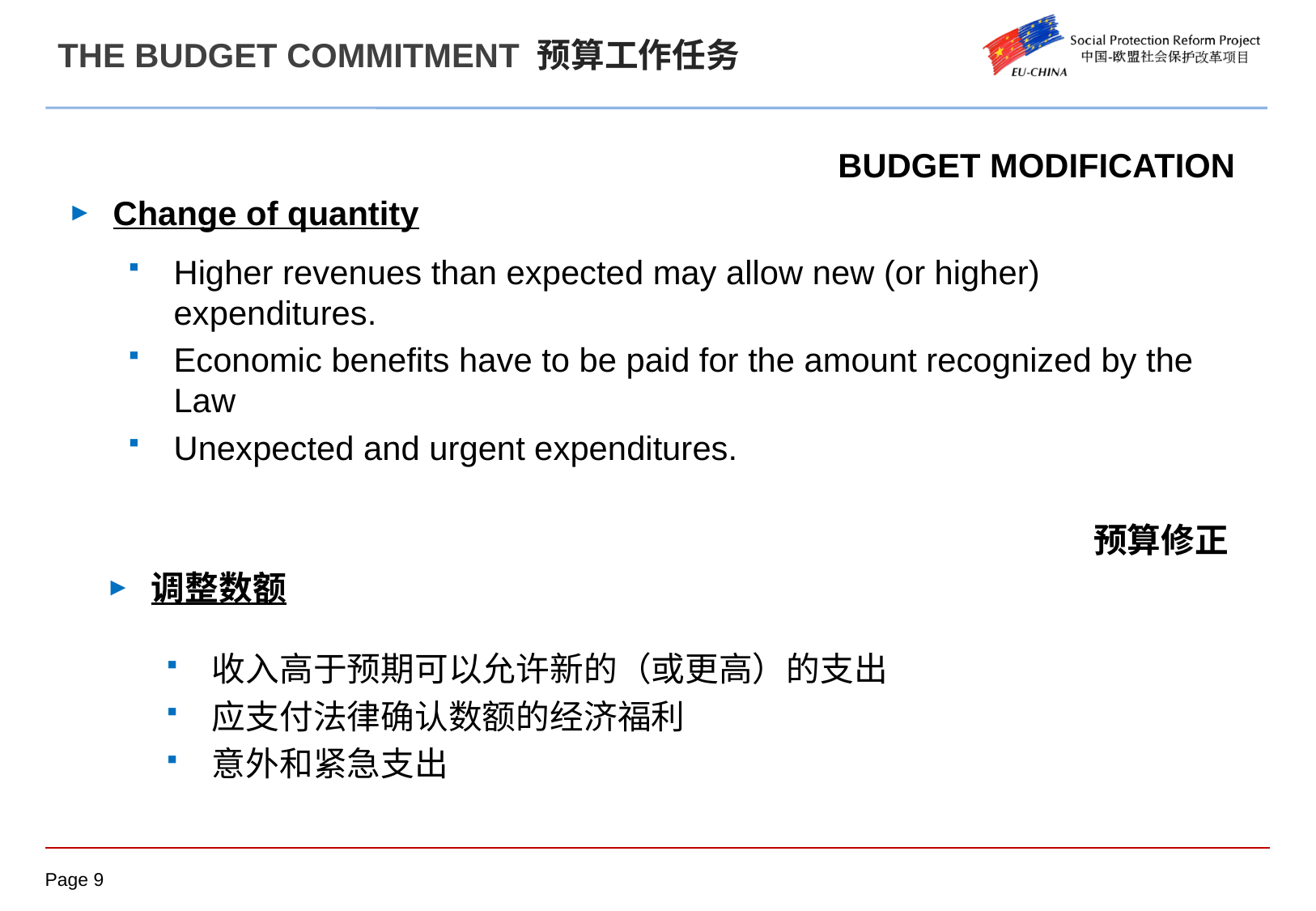

# THE BUDGET COMMITMENT 预算工作任务

BUDGET MODIFICATION
Change of quantity

Higher revenues than expected may allow new (or higher) expenditures.
Economic benefits have to be paid for the amount recognized by the Law
Unexpected and urgent expenditures.
预算修正
调整数额

收入高于预期可以允许新的（或更高）的支出
应支付法律确认数额的经济福利
意外和紧急支出